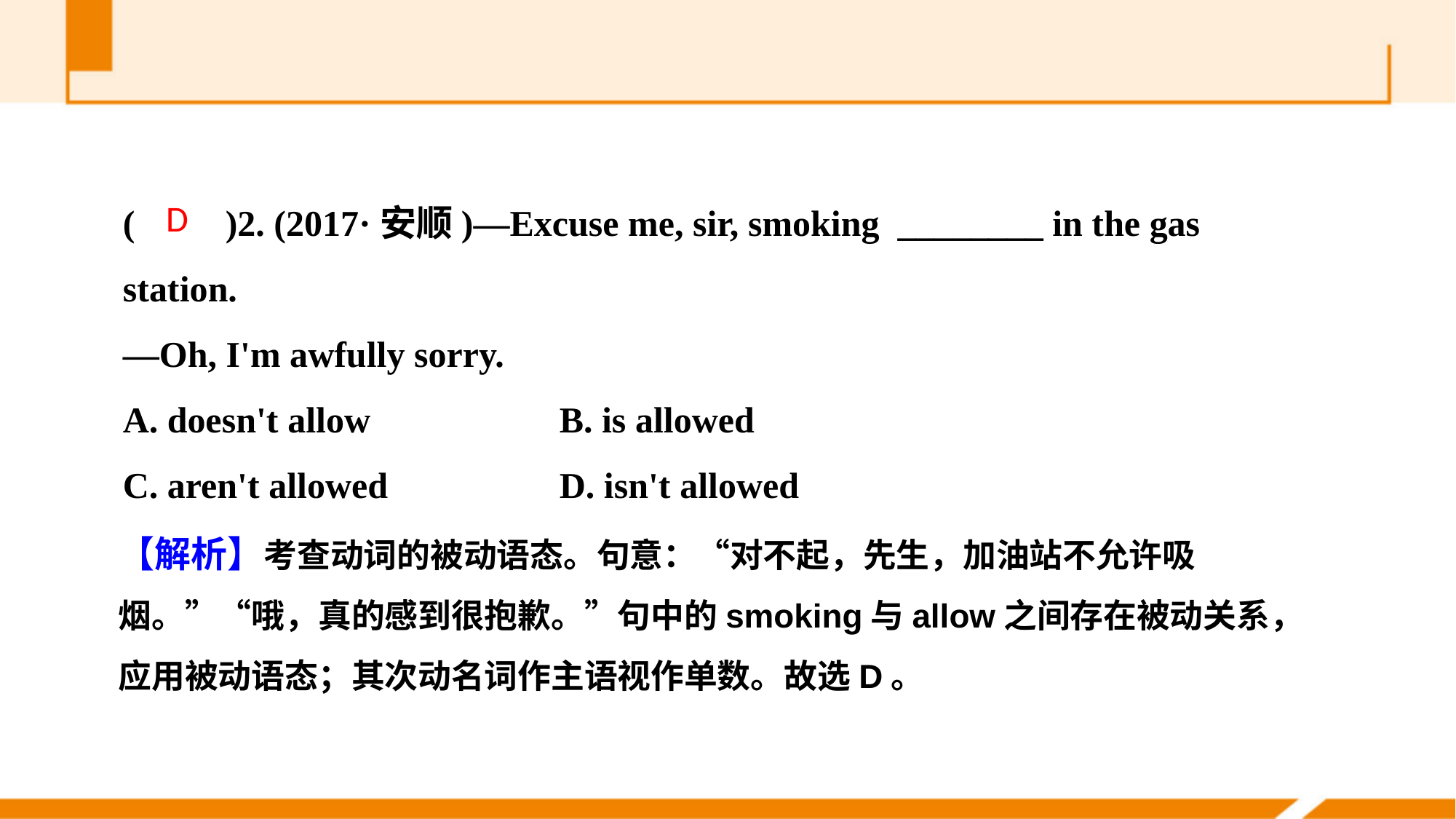

(　　)2. (2017·安顺)—Excuse me, sir, smoking  ________ in the gas station.
—Oh, I'm awfully sorry.
A. doesn't allow  		B. is allowed
C. aren't allowed  		D. isn't allowed
D
【解析】考查动词的被动语态。句意：“对不起，先生，加油站不允许吸烟。”“哦，真的感到很抱歉。”句中的smoking与allow之间存在被动关系，应用被动语态；其次动名词作主语视作单数。故选D。